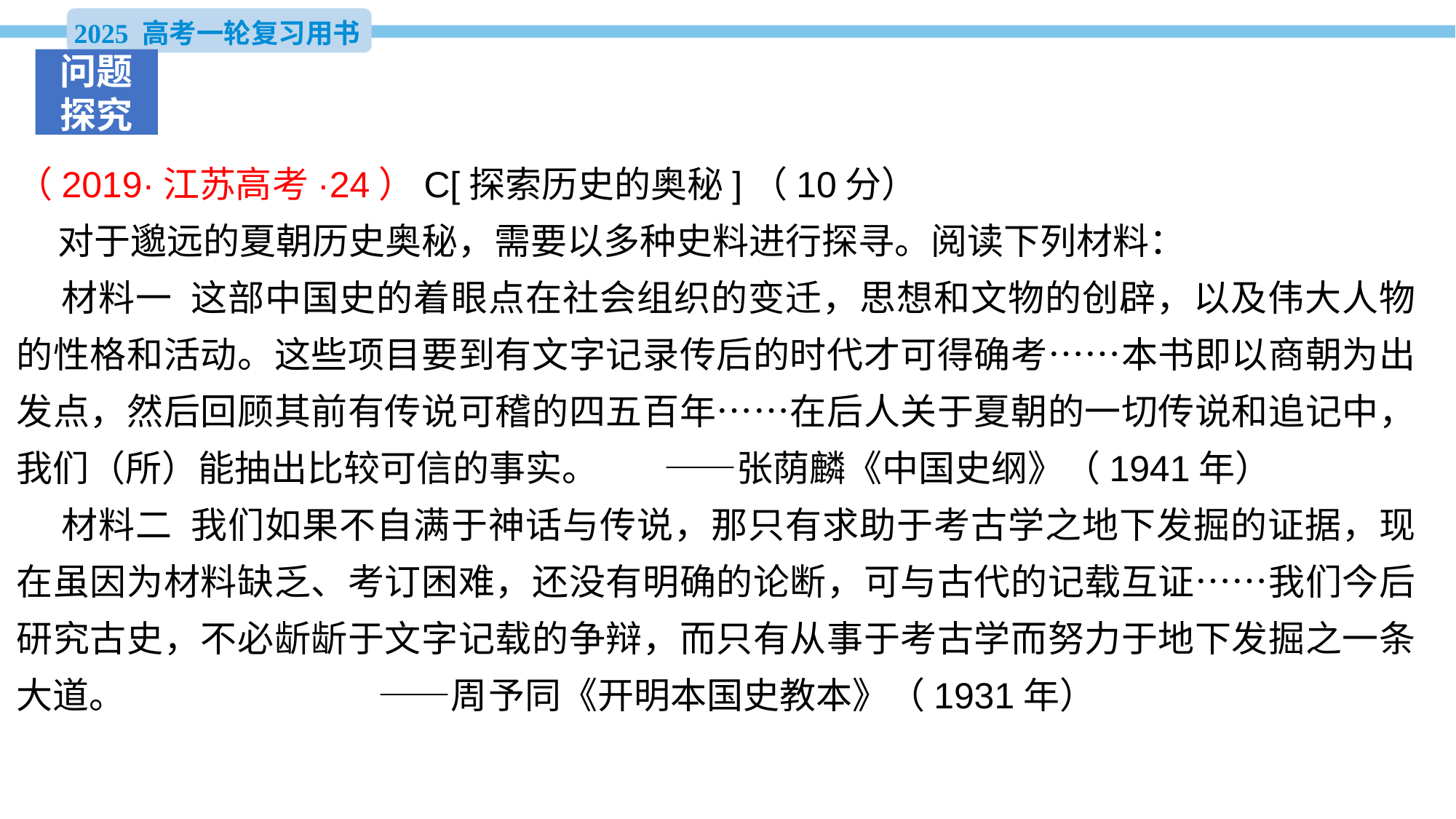

问题探究
（2019·江苏高考·24）C[探索历史的奥秘]（10分）
    对于邈远的夏朝历史奥秘，需要以多种史料进行探寻。阅读下列材料：
    材料一  这部中国史的着眼点在社会组织的变迁，思想和文物的创辟，以及伟大人物的性格和活动。这些项目要到有文字记录传后的时代才可得确考……本书即以商朝为出发点，然后回顾其前有传说可稽的四五百年……在后人关于夏朝的一切传说和追记中，我们（所）能抽出比较可信的事实。        ——张荫麟《中国史纲》（1941年）
    材料二  我们如果不自满于神话与传说，那只有求助于考古学之地下发掘的证据，现在虽因为材料缺乏、考订困难，还没有明确的论断，可与古代的记载互证……我们今后研究古史，不必龂龂于文字记载的争辩，而只有从事于考古学而努力于地下发掘之一条大道。                               ——周予同《开明本国史教本》（1931年）